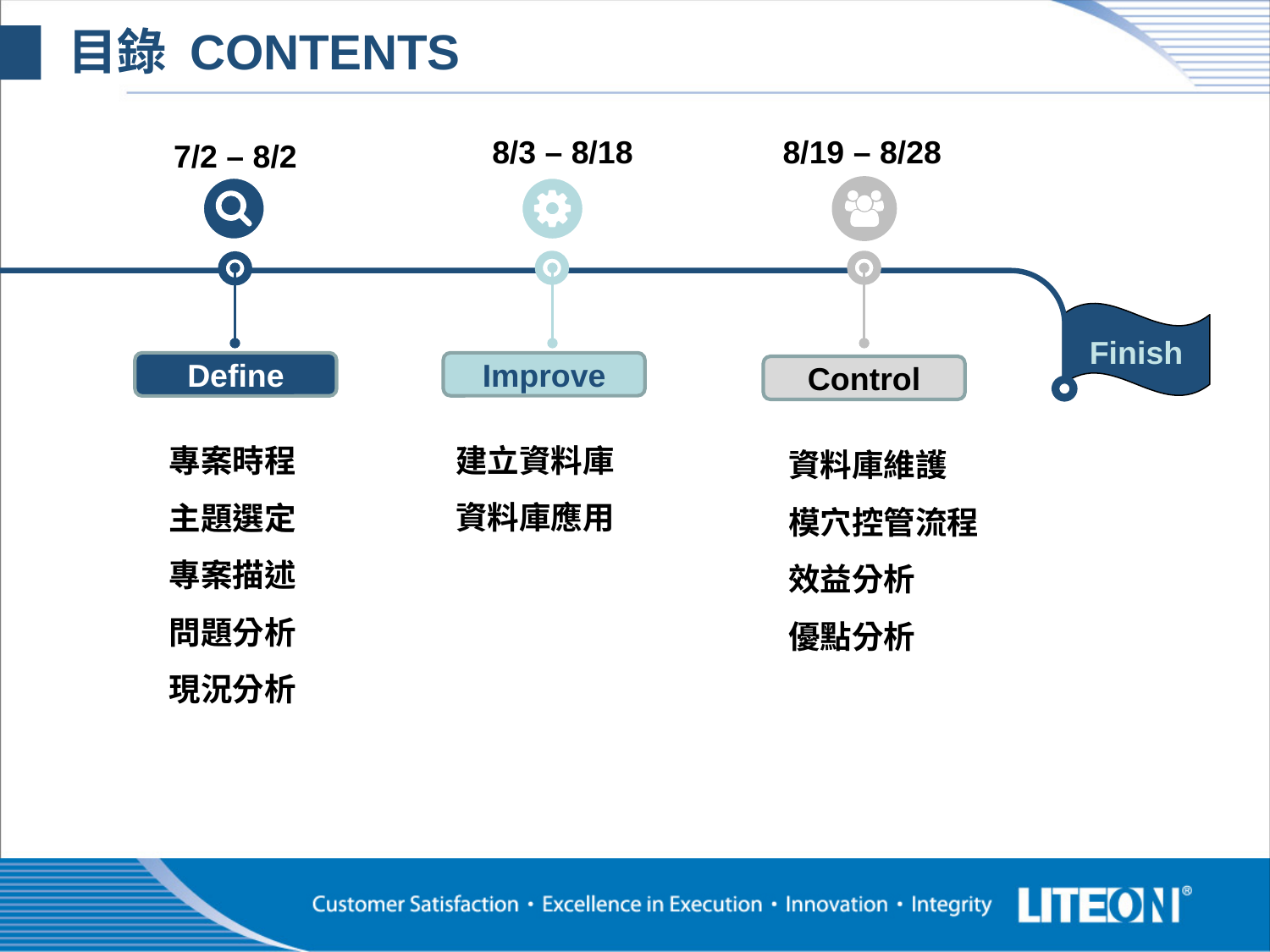

目錄 CONTENTS

8/3 – 8/18
8/19 – 8/28
7/2 – 8/2

Finish
Define
Improve
Control

建立資料庫
資料庫應用

專案時程
主題選定
專案描述
問題分析
現況分析

資料庫維護
模穴控管流程
效益分析
優點分析